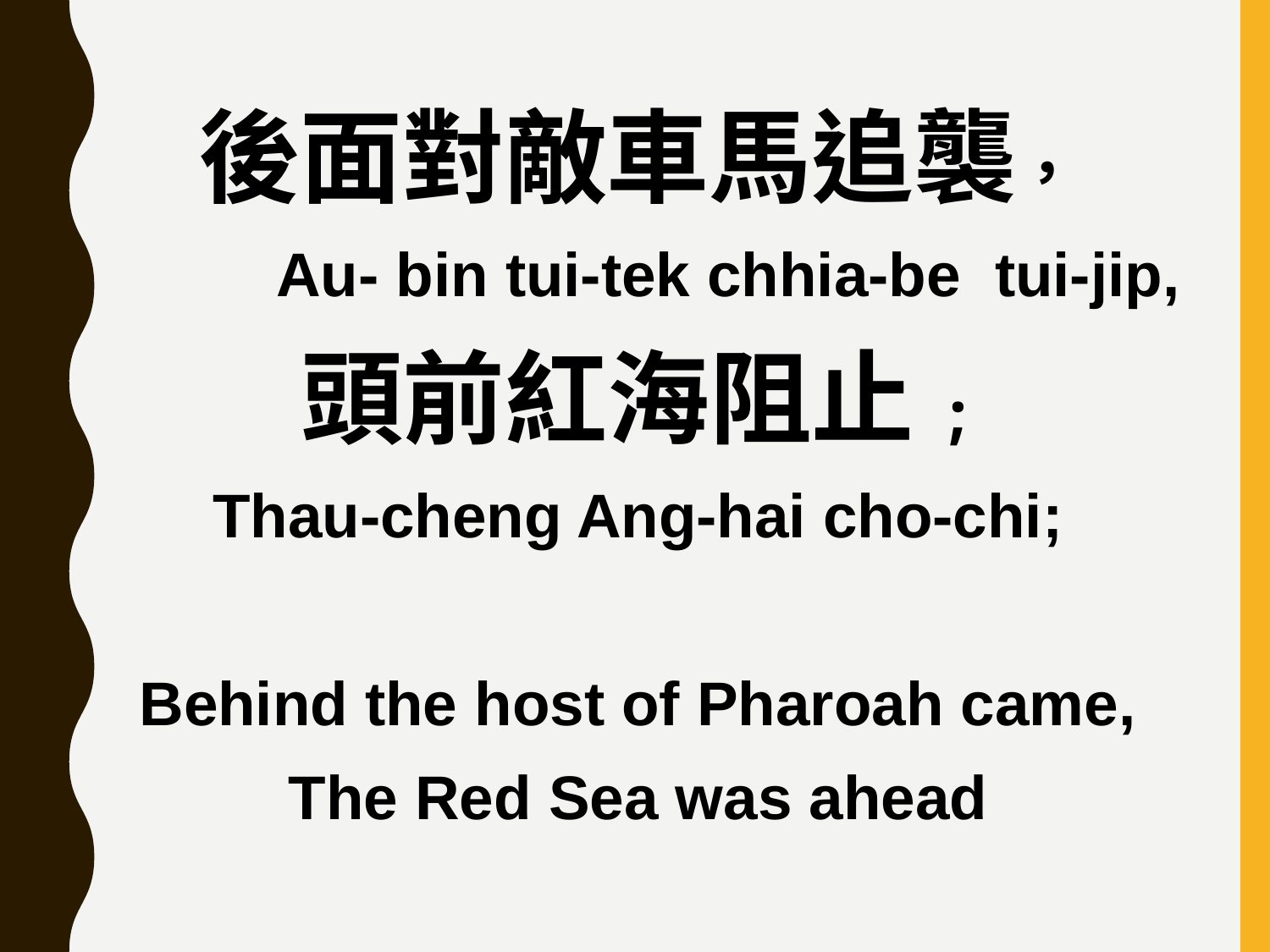

後面對敵車馬追襲，
               Au- bin tui-tek chhia-be  tui-jip,
頭前紅海阻止;
Thau-cheng Ang-hai cho-chi;

Behind the host of Pharoah came,
The Red Sea was ahead